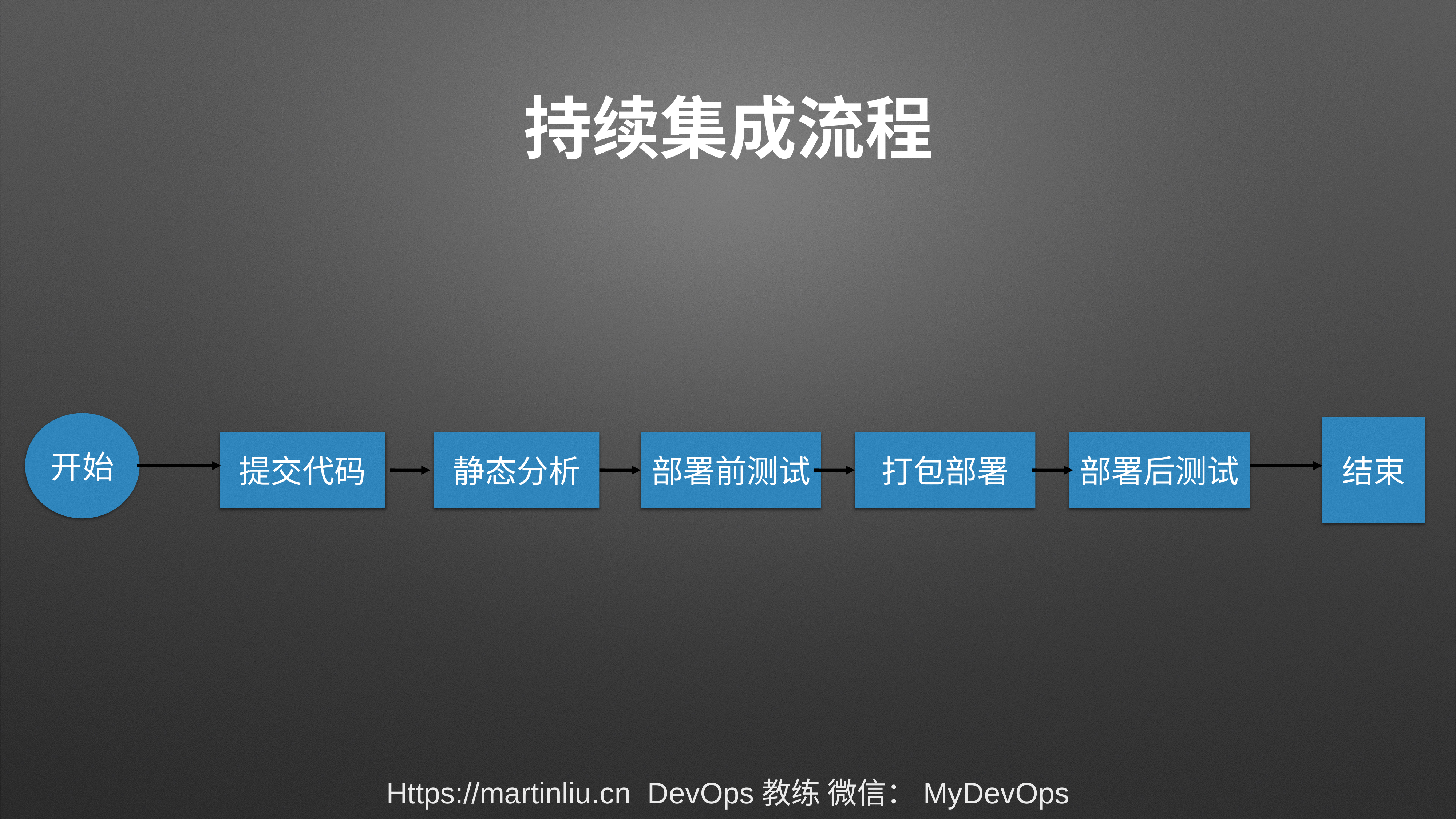

# 持续集成流程
开始
结束
提交代码
静态分析
部署前测试
打包部署
部署后测试